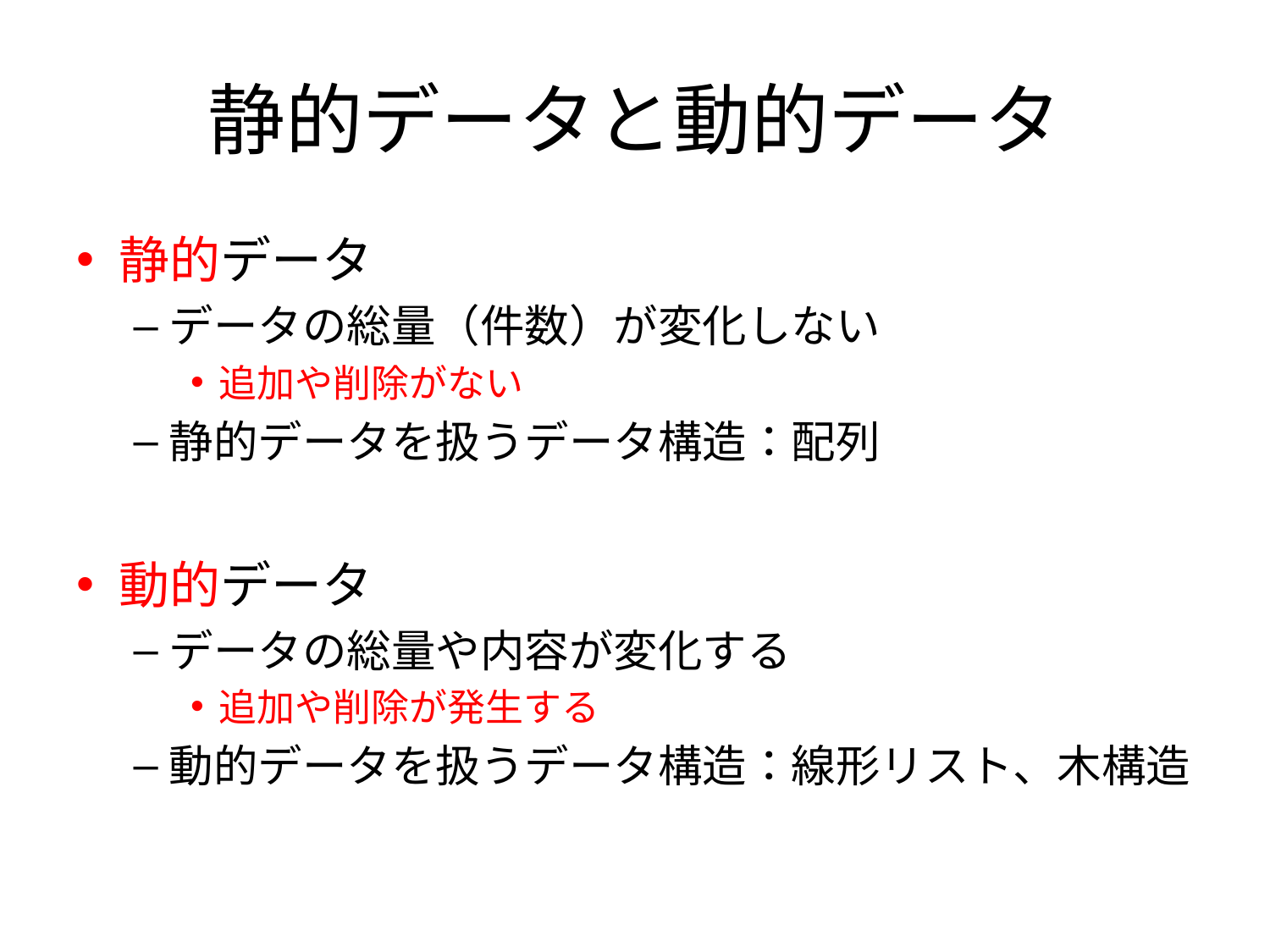

# 静的データと動的データ
静的データ
データの総量（件数）が変化しない
追加や削除がない
静的データを扱うデータ構造：配列

動的データ
データの総量や内容が変化する
追加や削除が発生する
動的データを扱うデータ構造：線形リスト、木構造